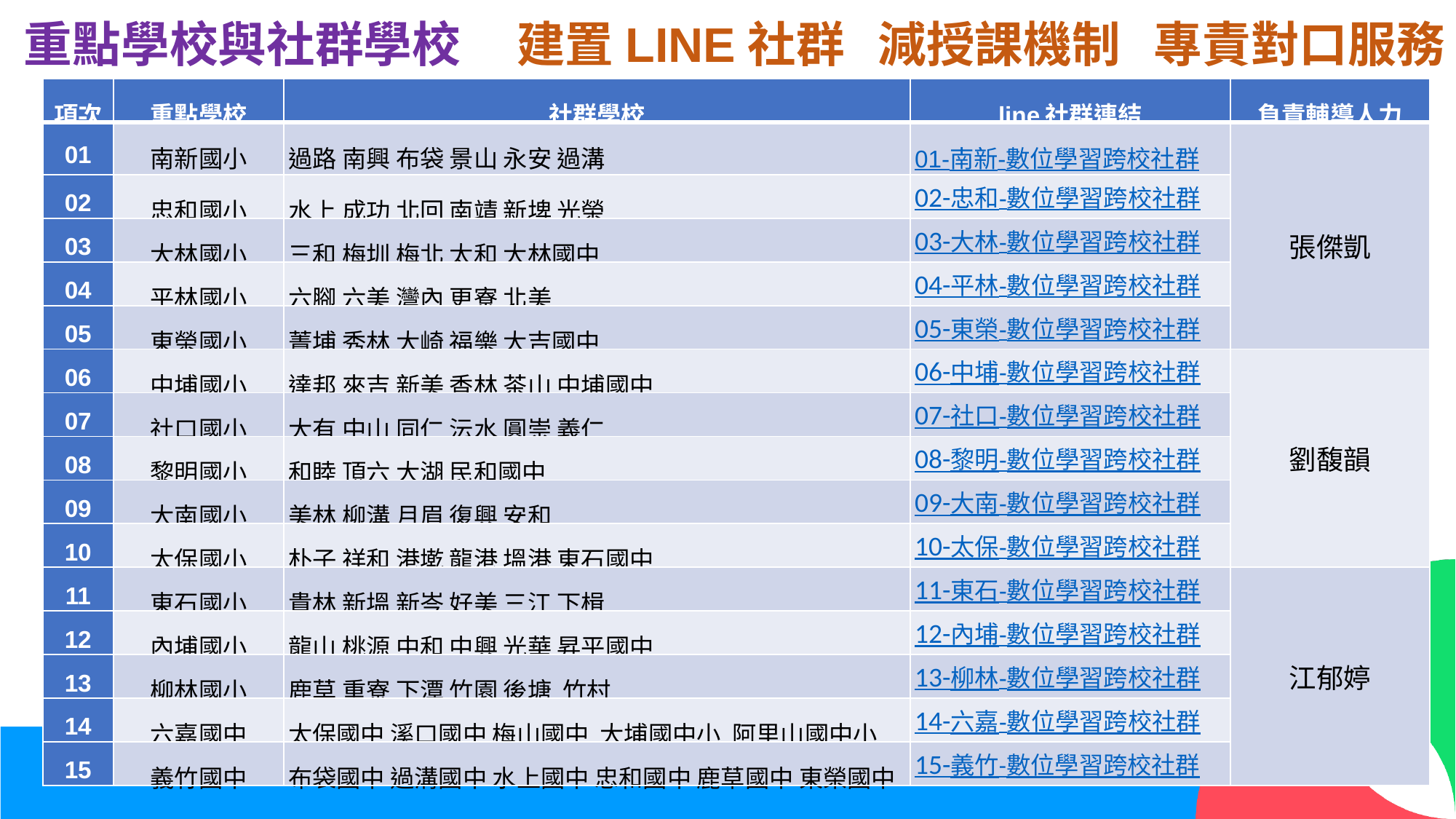

重點學校與社群學校     建置LINE社群   減授課機制   專責對口服務
| 項次 | 重點學校 | 社群學校 | line社群連結 | 負責輔導人力 |
| --- | --- | --- | --- | --- |
| 01 | 南新國小 | 過路 南興 布袋 景山 永安 過溝 | 01-南新-數位學習跨校社群 | 張傑凱 |
| 02 | 忠和國小 | 水上 成功 北回 南靖 新埤 光榮 | 02-忠和-數位學習跨校社群 |  |
| 03 | 大林國小 | 三和 梅圳 梅北 太和 大林國中 | 03-大林-數位學習跨校社群 |  |
| 04 | 平林國小 | 六腳 六美 灣內 更寮 北美 | 04-平林-數位學習跨校社群 |  |
| 05 | 東榮國小 | 菁埔 秀林 大崎 福樂 大吉國中 | 05-東榮-數位學習跨校社群 |  |
| 06 | 中埔國小 | 達邦 來吉 新美 香林 茶山 中埔國中 | 06-中埔-數位學習跨校社群 | 劉馥韻 |
| 07 | 社口國小 | 大有 中山 同仁 沄水 圓崇 義仁 | 07-社口-數位學習跨校社群 |  |
| 08 | 黎明國小 | 和睦 頂六 大湖 民和國中 | 08-黎明-數位學習跨校社群 |  |
| 09 | 大南國小 | 美林 柳溝 月眉 復興 安和 | 09-大南-數位學習跨校社群 |  |
| 10 | 太保國小 | 朴子 祥和 港墘 龍港 塭港 東石國中 | 10-太保-數位學習跨校社群 |  |
| 11 | 東石國小 | 貴林 新塭 新岑 好美 三江 下楫 | 11-東石-數位學習跨校社群 | 江郁婷 |
| 12 | 內埔國小 | 龍山 桃源 中和 中興 光華 昇平國中 | 12-內埔-數位學習跨校社群 |  |
| 13 | 柳林國小 | 鹿草 重寮 下潭 竹園 後塘 竹村 | 13-柳林-數位學習跨校社群 |  |
| 14 | 六嘉國中 | 太保國中 溪口國中 梅山國中 大埔國中小 阿里山國中小 | 14-六嘉-數位學習跨校社群 |  |
| 15 | 義竹國中 | 布袋國中 過溝國中 水上國中 忠和國中 鹿草國中 東榮國中 | 15-義竹-數位學習跨校社群 |  |